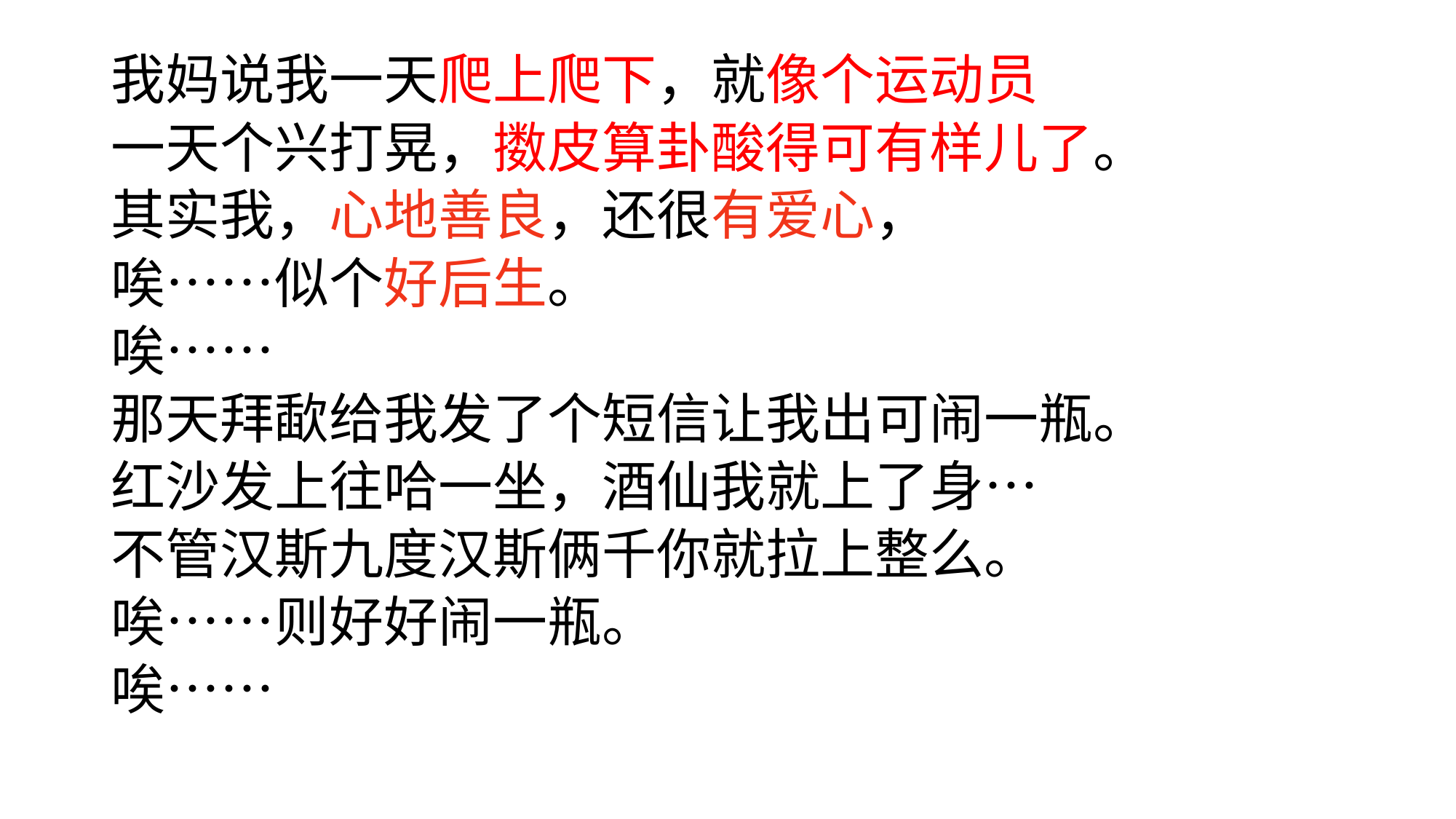

我妈说我一天爬上爬下，就像个运动员
一天个兴打晃，擞皮算卦酸得可有样儿了。
其实我，心地善良，还很有爱心，
唉……似个好后生。
唉……
那天拜歃给我发了个短信让我出可闹一瓶。
红沙发上往哈一坐，酒仙我就上了身…
不管汉斯九度汉斯俩千你就拉上整么。
唉……则好好闹一瓶。
唉……